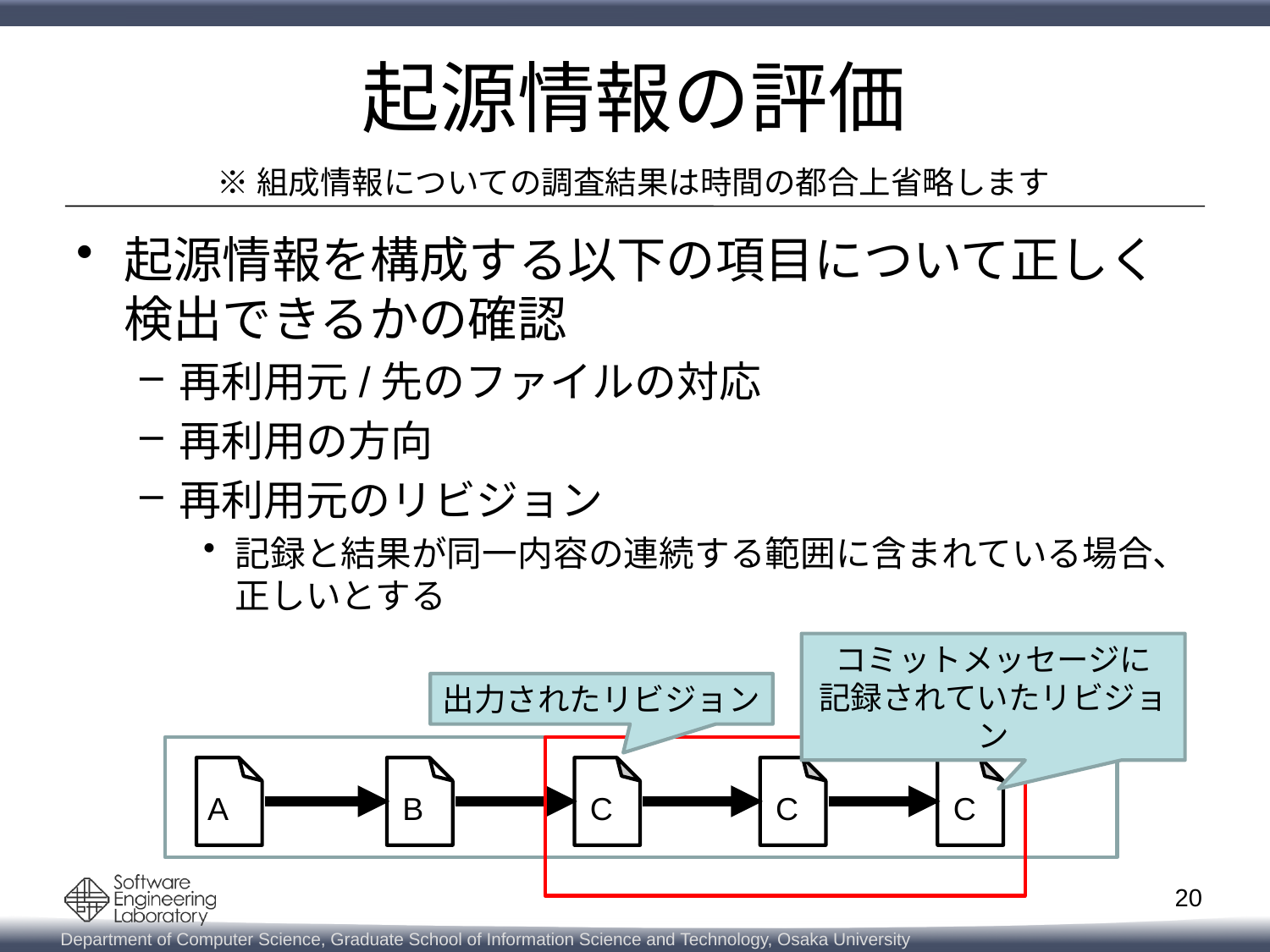

# 起源情報の評価
※組成情報についての調査結果は時間の都合上省略します
起源情報を構成する以下の項目について正しく検出できるかの確認
再利用元/先のファイルの対応
再利用の方向
再利用元のリビジョン
記録と結果が同一内容の連続する範囲に含まれている場合、正しいとする

コミットメッセージに
記録されていたリビジョン
出力されたリビジョン

A
B
C
C
C
20